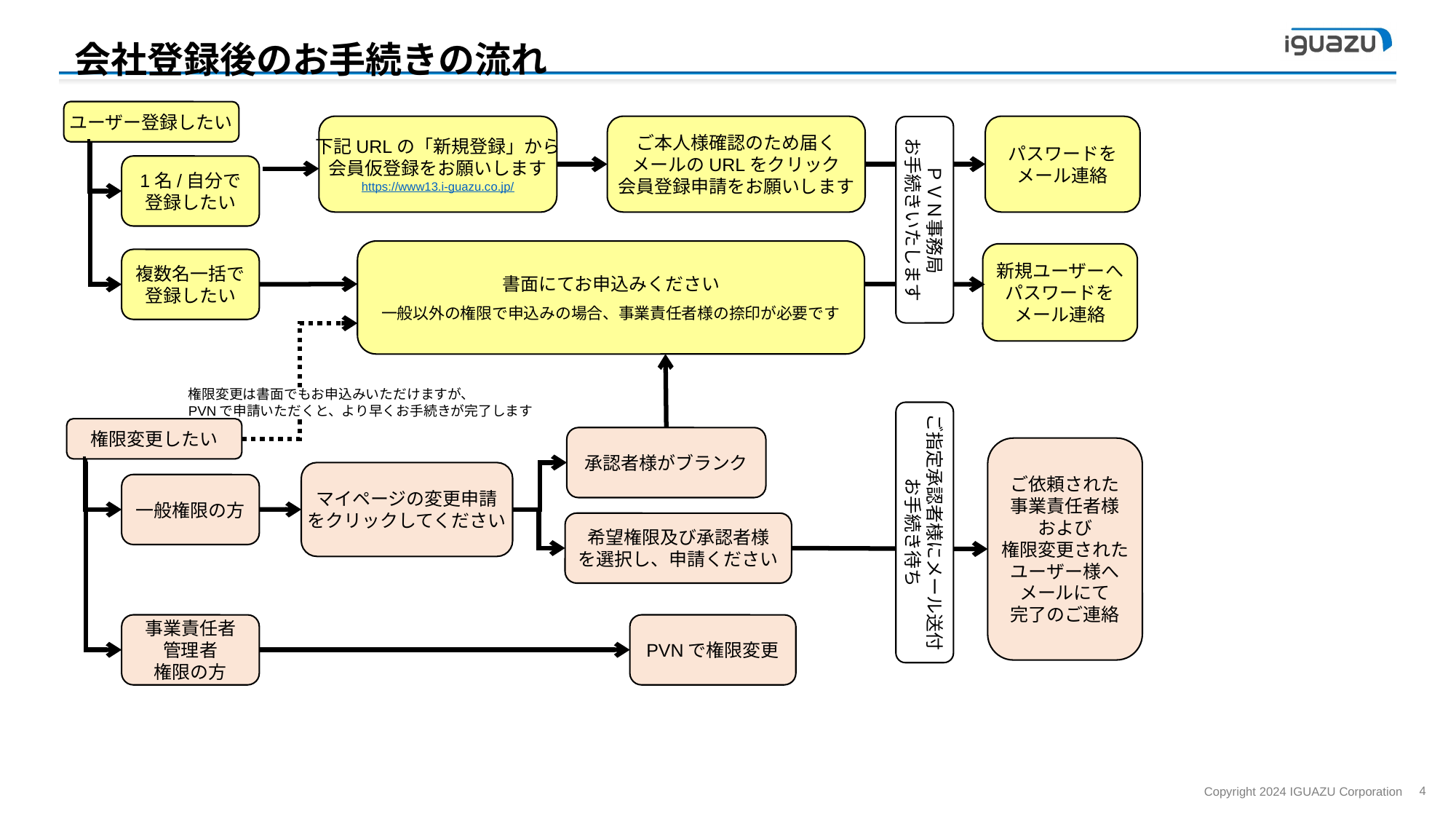

会社登録後のお手続きの流れ
ユーザー登録したい
下記URLの「新規登録」から
会員仮登録をお願いします
https://www13.i-guazu.co.jp/
ご本人様確認のため届く
メールのURLをクリック
会員登録申請をお願いします
パスワードを
メール連絡
ＰＶＮ事務局
お手続きいたします
1名/自分で
登録したい
書面にてお申込みください
一般以外の権限で申込みの場合、事業責任者様の捺印が必要です
新規ユーザーへ
パスワードを
メール連絡
複数名一括で
登録したい
権限変更は書面でもお申込みいただけますが、
PVNで申請いただくと、より早くお手続きが完了します
ご指定承認者様にメール送付
お手続き待ち
権限変更したい
承認者様がブランク
ご依頼された
事業責任者様
および
権限変更された
ユーザー様へ
メールにて
完了のご連絡
マイページの変更申請
をクリックしてください
一般権限の方
希望権限及び承認者様
を選択し、申請ください
事業責任者
管理者
権限の方
PVNで権限変更